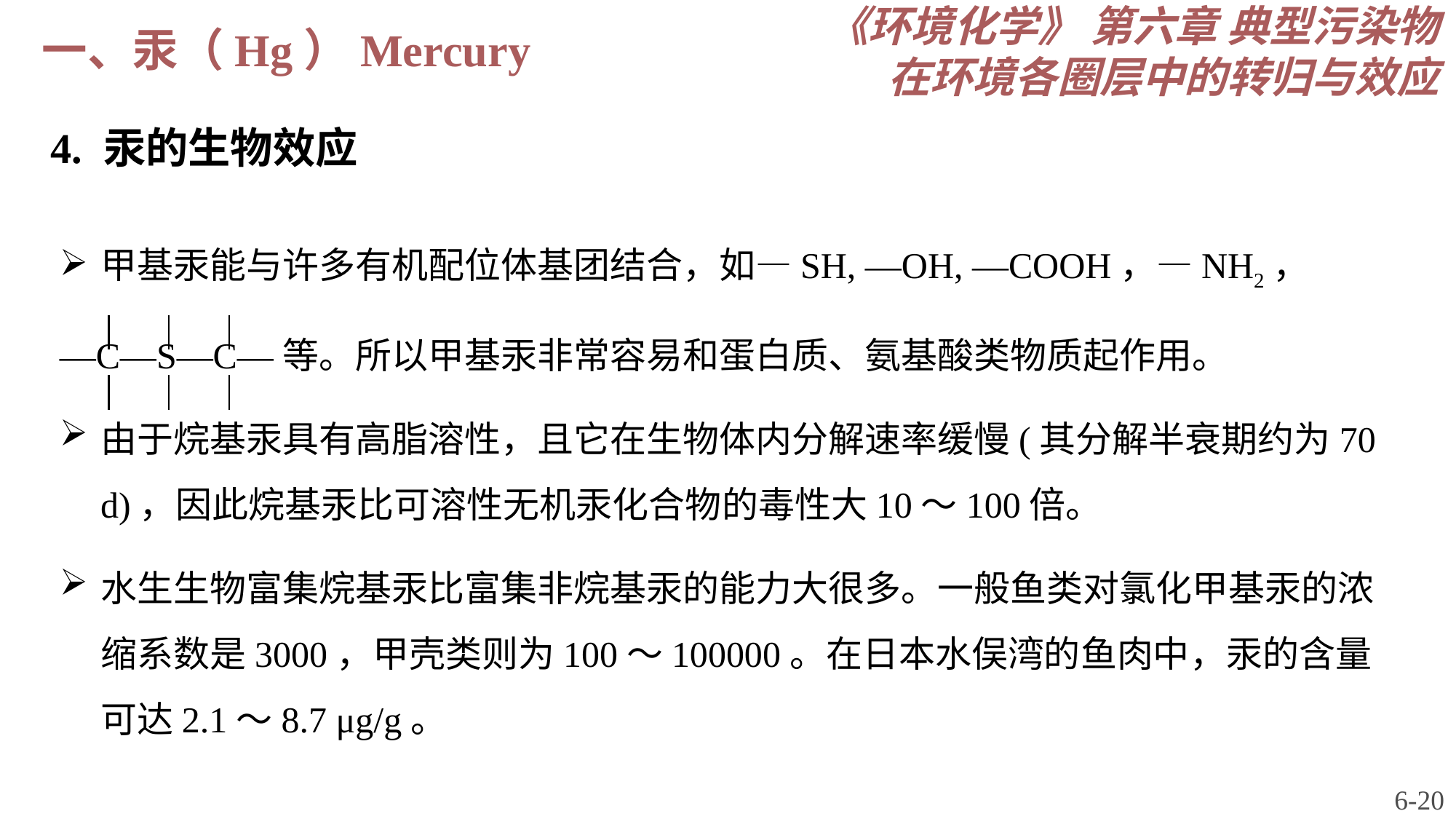

《环境化学》 第六章 典型污染物在环境各圈层中的转归与效应
一、汞（Hg）Mercury
4. 汞的生物效应

甲基汞能与许多有机配位体基团结合，如—SH, —OH, —COOH，—NH2，
—C—S—C—等。所以甲基汞非常容易和蛋白质、氨基酸类物质起作用。
由于烷基汞具有高脂溶性，且它在生物体内分解速率缓慢(其分解半衰期约为70 d)，因此烷基汞比可溶性无机汞化合物的毒性大10～100倍。
水生生物富集烷基汞比富集非烷基汞的能力大很多。一般鱼类对氯化甲基汞的浓缩系数是3000，甲壳类则为100～100000。在日本水俣湾的鱼肉中，汞的含量可达2.1～8.7 μg/g。
6-20